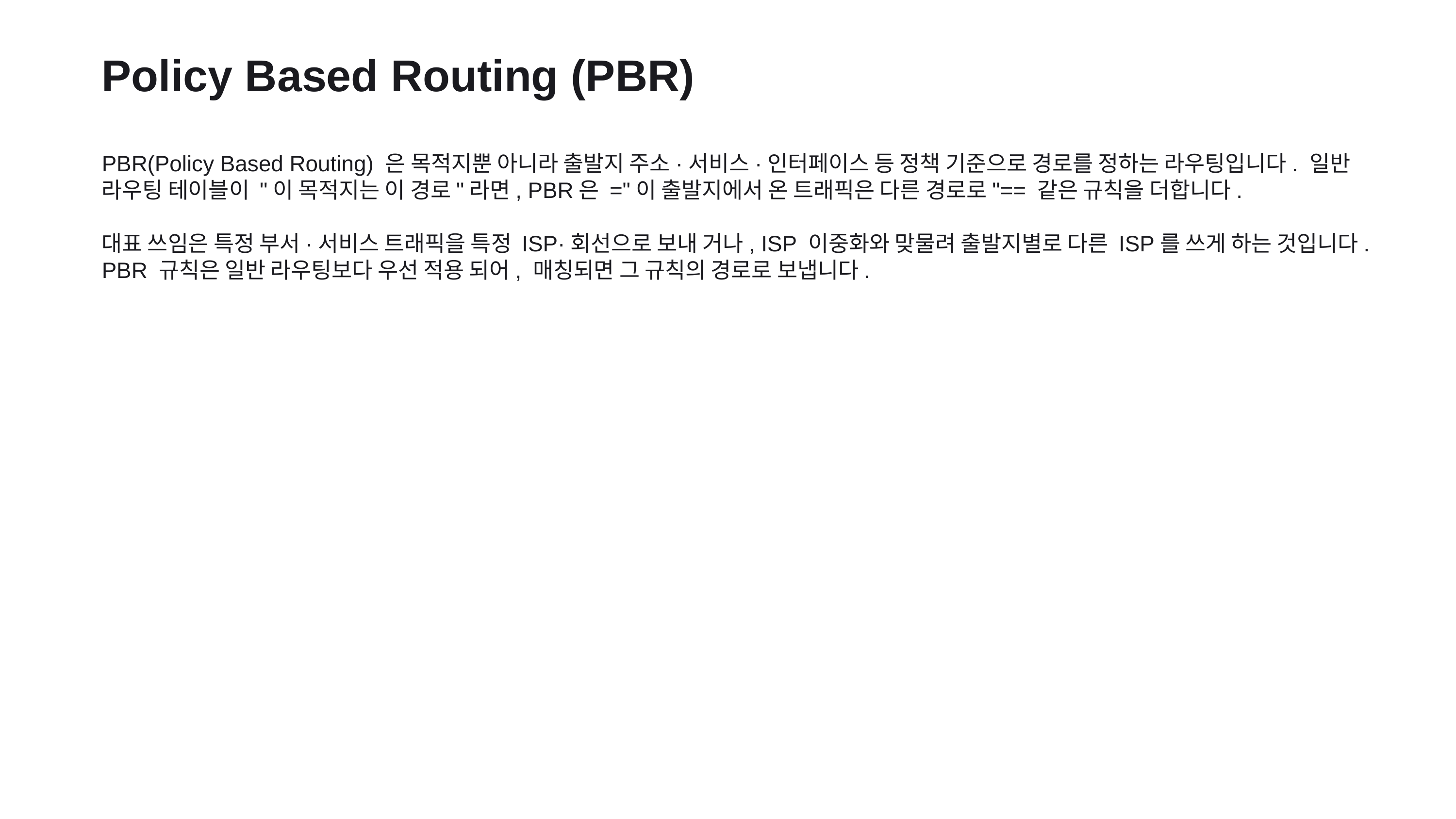

Policy Based Routing (PBR)
PBR(Policy Based Routing) 은 목적지뿐 아니라 출발지 주소·서비스·인터페이스 등 정책 기준으로 경로를 정하는 라우팅입니다. 일반 라우팅 테이블이 "이 목적지는 이 경로"라면, PBR은 ="이 출발지에서 온 트래픽은 다른 경로로"== 같은 규칙을 더합니다.

대표 쓰임은 특정 부서·서비스 트래픽을 특정 ISP·회선으로 보내 거나, ISP 이중화와 맞물려 출발지별로 다른 ISP를 쓰게 하는 것입니다. PBR 규칙은 일반 라우팅보다 우선 적용 되어, 매칭되면 그 규칙의 경로로 보냅니다.